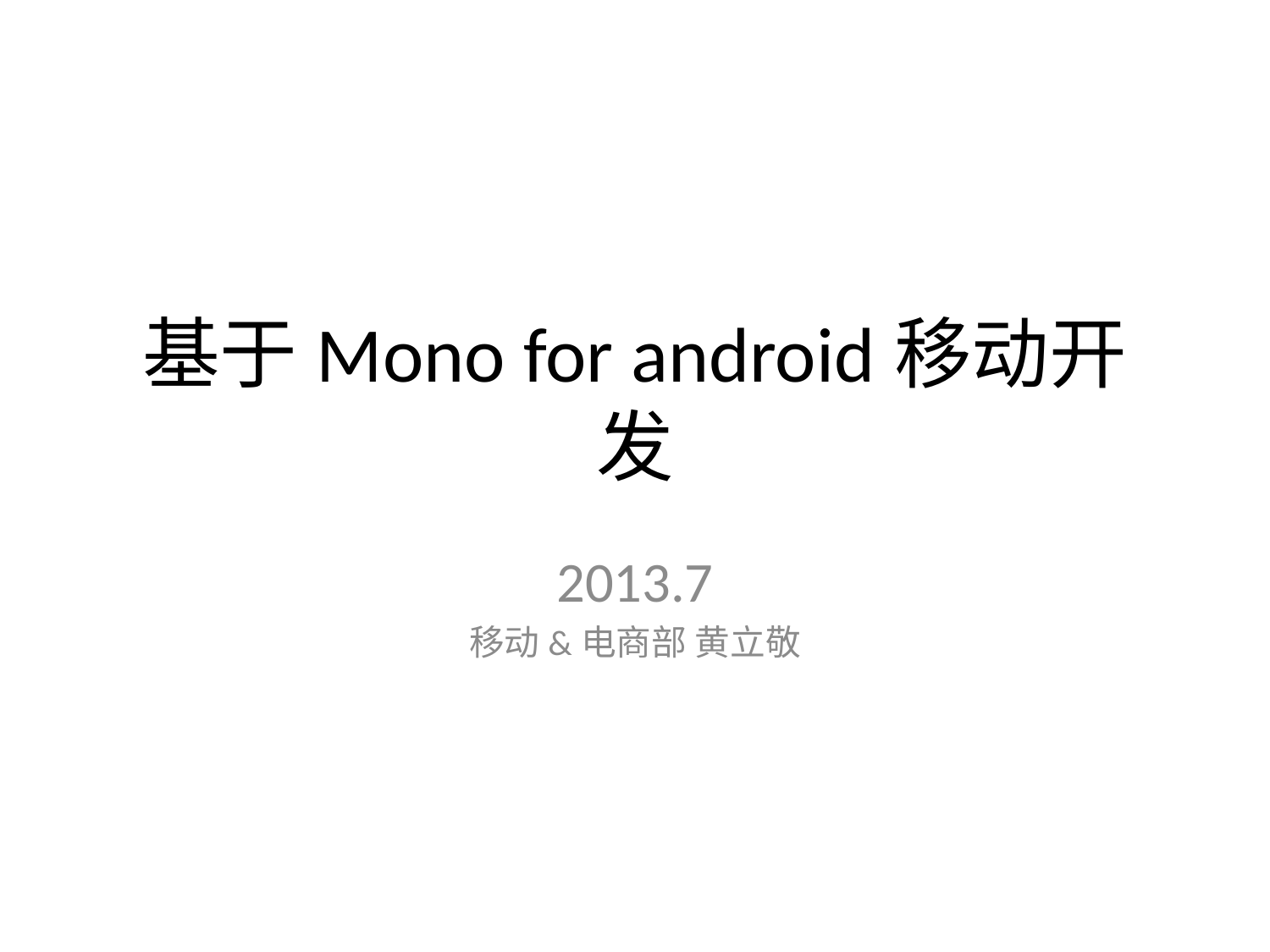

# 基于Mono for android移动开发
2013.7
移动&电商部 黄立敬